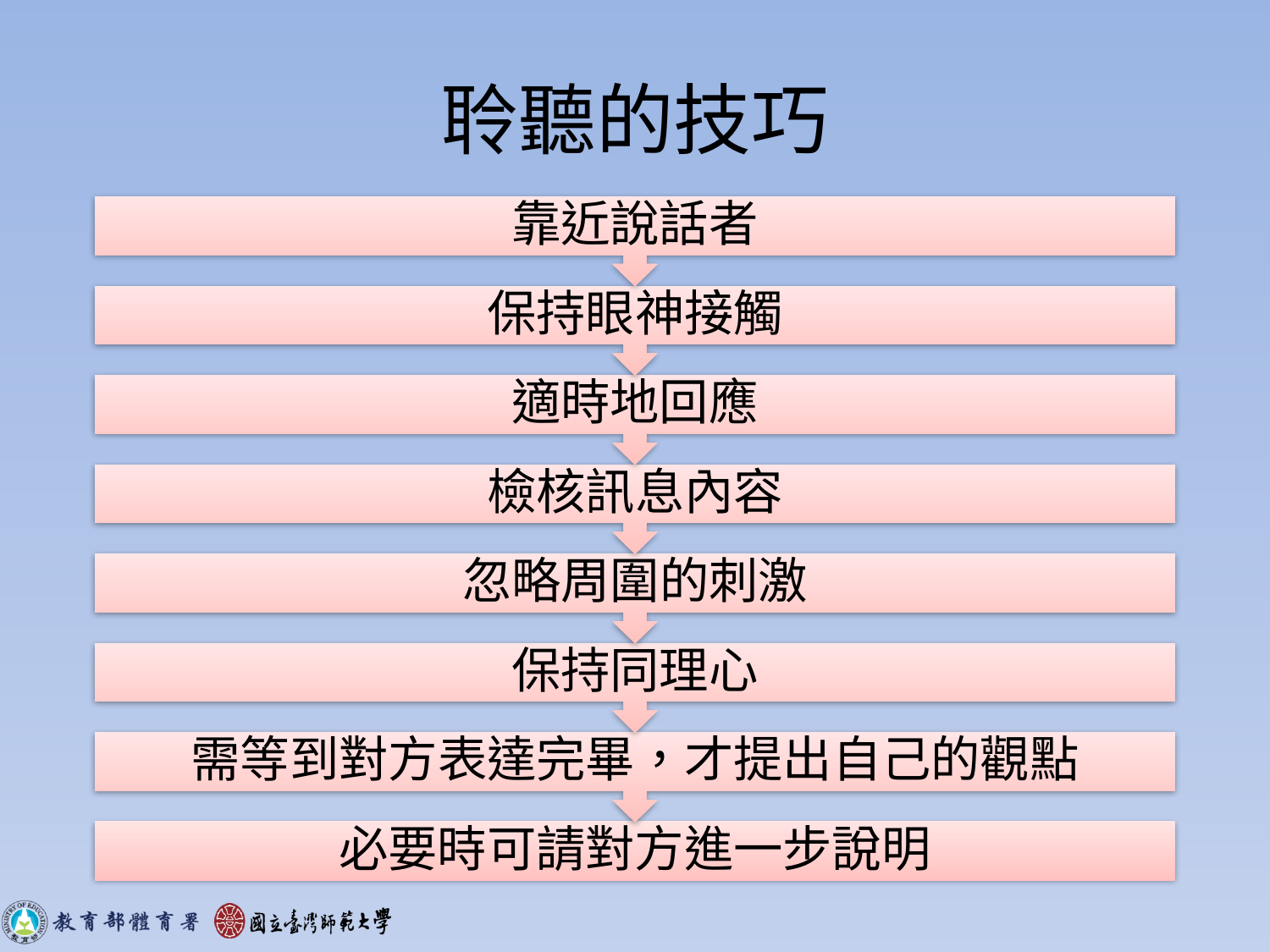

# 聆聽的技巧
必要時可請對方進一步說明
需等到對方表達完畢，才提出自己的觀點
保持同理心
忽略周圍的刺激
檢核訊息內容
適時地回應
保持眼神接觸
靠近說話者